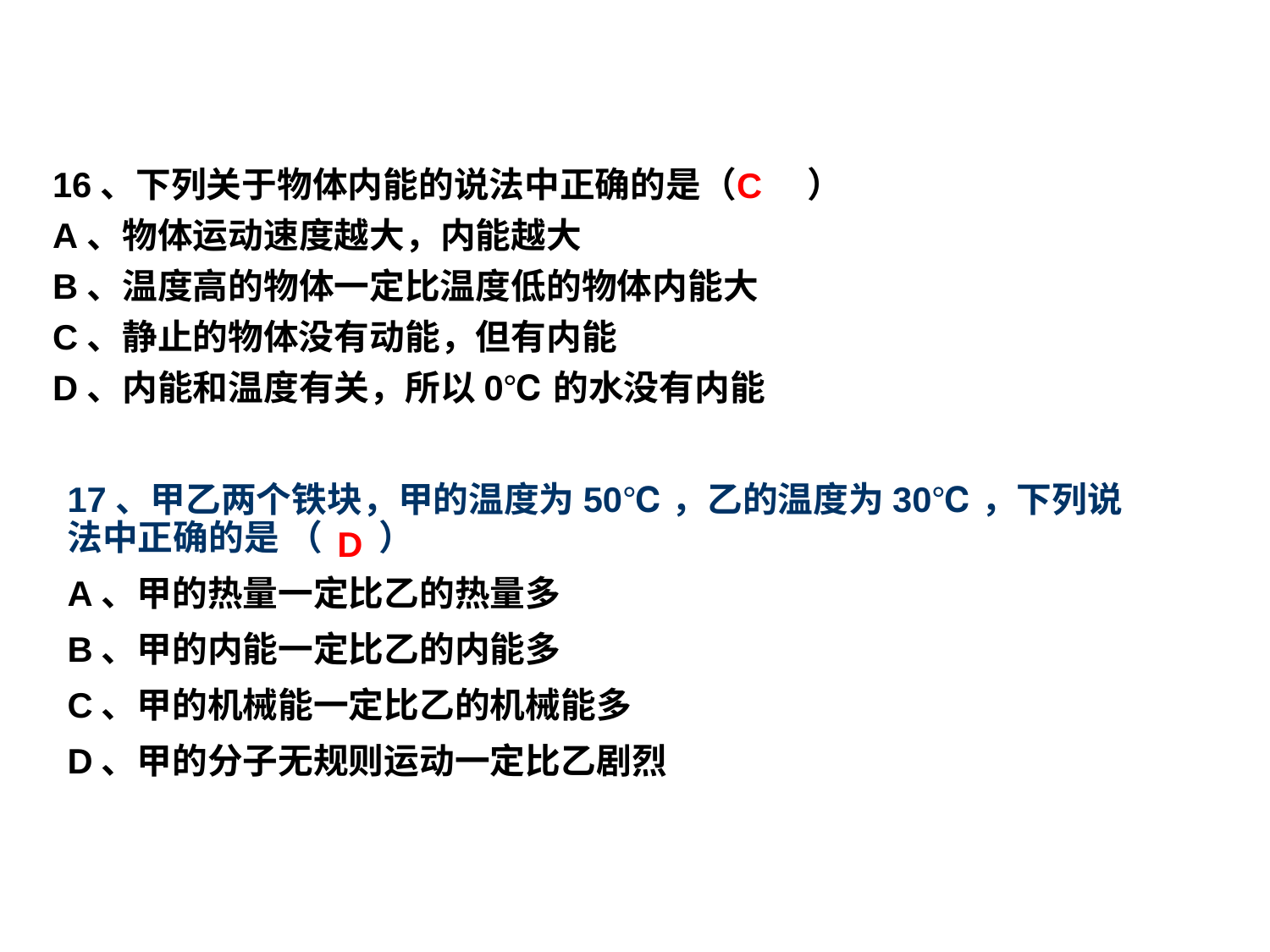

16、下列关于物体内能的说法中正确的是（　　）
A、物体运动速度越大，内能越大
B、温度高的物体一定比温度低的物体内能大
C、静止的物体没有动能，但有内能
D、内能和温度有关，所以0℃的水没有内能

C
17、甲乙两个铁块，甲的温度为50℃，乙的温度为30℃，下列说法中正确的是 （       ）
A、甲的热量一定比乙的热量多
B、甲的内能一定比乙的内能多
C、甲的机械能一定比乙的机械能多
D、甲的分子无规则运动一定比乙剧烈

D